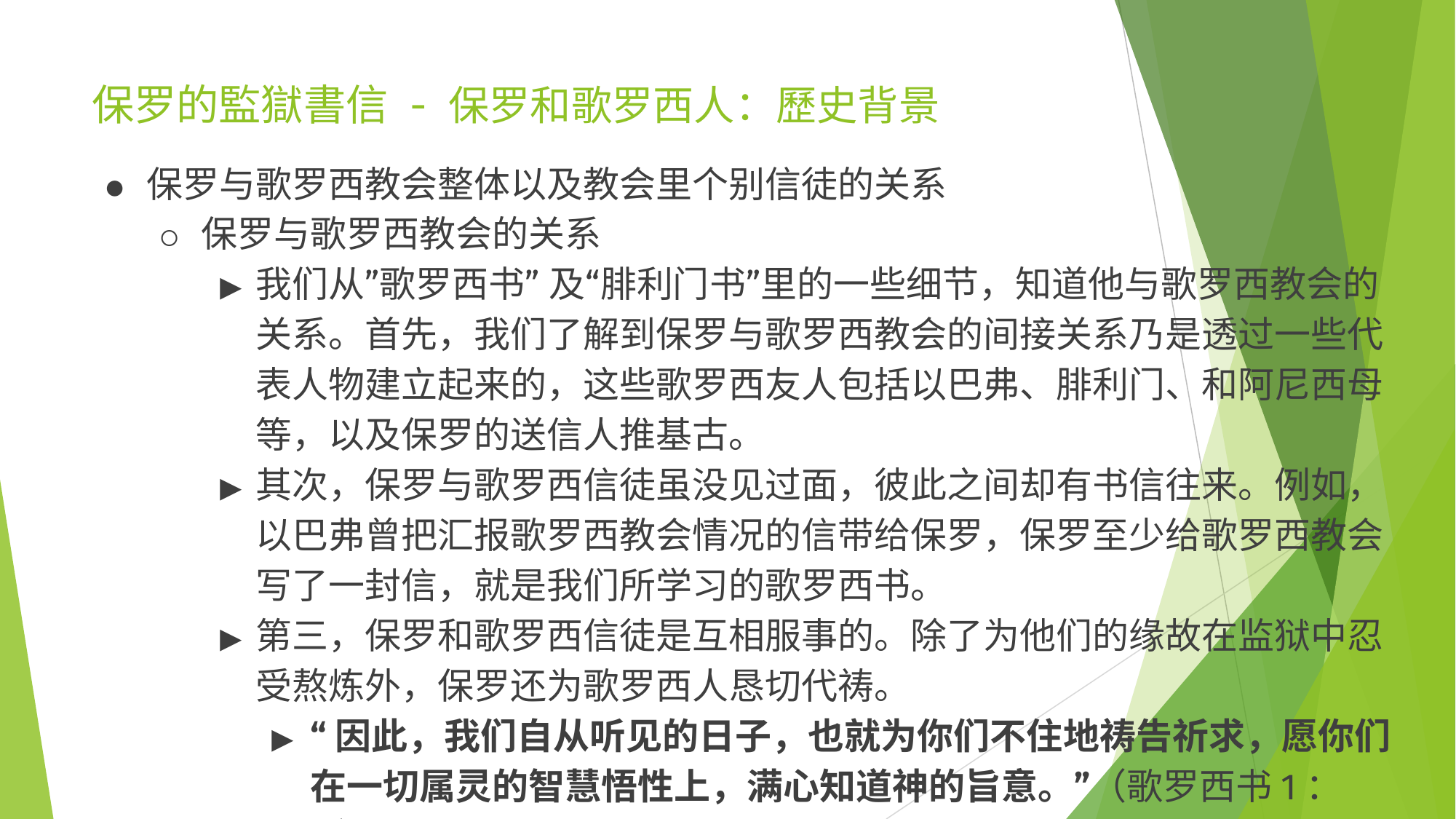

# 保罗的監獄書信 - 保罗和歌罗西人：歷史背景
保罗与歌罗西教会整体以及教会里个别信徒的关系
保罗与歌罗西教会的关系
我们从”歌罗西书” 及“腓利门书”里的一些细节，知道他与歌罗西教会的关系。首先，我们了解到保罗与歌罗西教会的间接关系乃是透过一些代表人物建立起来的，这些歌罗西友人包括以巴弗、腓利门、和阿尼西母等，以及保罗的送信人推基古。
其次，保罗与歌罗西信徒虽没见过面，彼此之间却有书信往来。例如，以巴弗曾把汇报歌罗西教会情况的信带给保罗，保罗至少给歌罗西教会写了一封信，就是我们所学习的歌罗西书。
第三，保罗和歌罗西信徒是互相服事的。除了为他们的缘故在监狱中忍受熬炼外，保罗还为歌罗西人恳切代祷。
“因此，我们自从听见的日子，也就为你们不住地祷告祈求，愿你们在一切属灵的智慧悟性上，满心知道神的旨意。”（歌罗西书1：9）